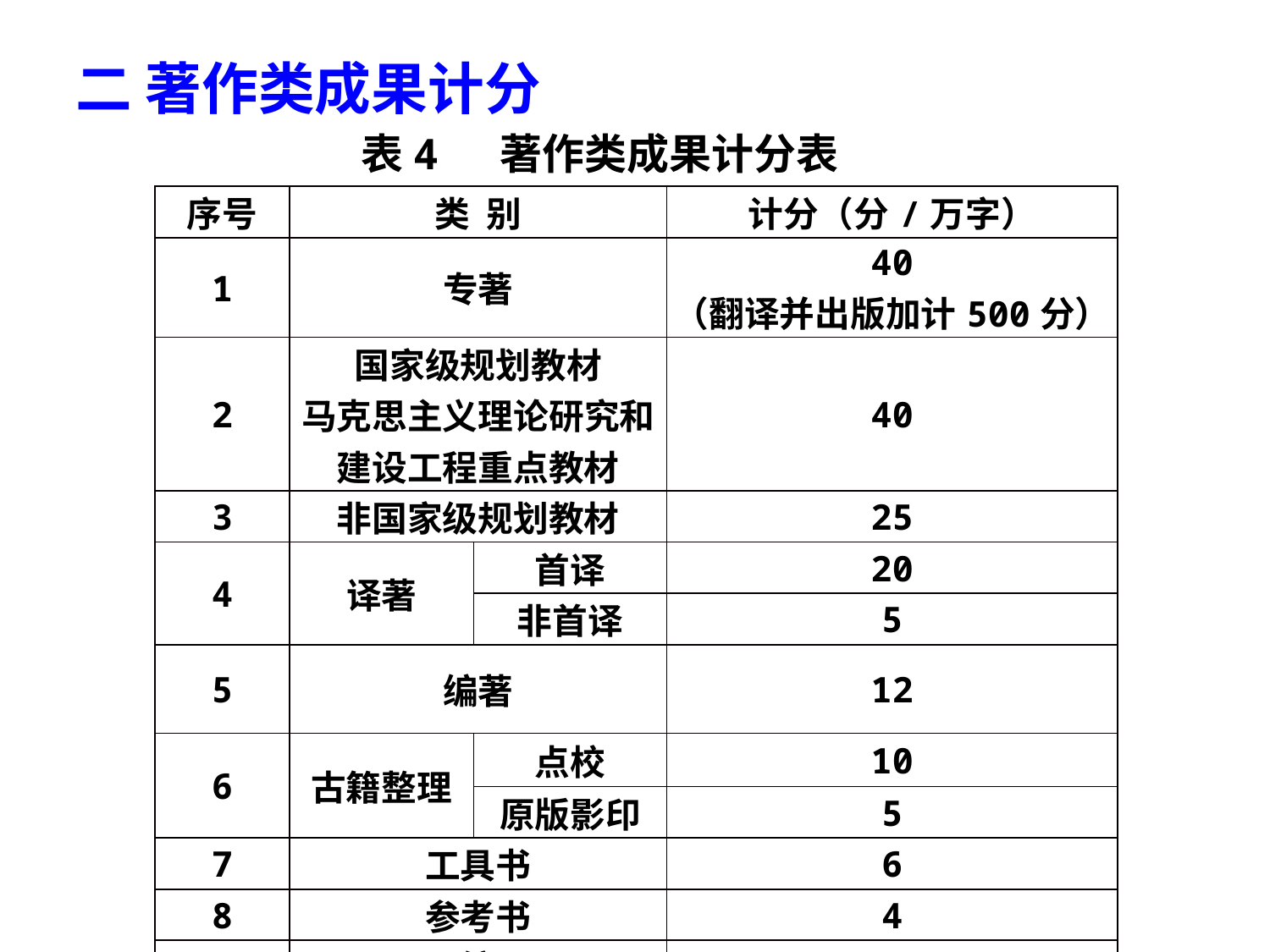

# 二 著作类成果计分
表4  著作类成果计分表
| 序号 | 类 别 |  | 计分（分/万字） |
| --- | --- | --- | --- |
| 1 | 专著 |  | 40 （翻译并出版加计500分） |
| 2 | 国家级规划教材 马克思主义理论研究和建设工程重点教材 |  | 40 |
| 3 | 非国家级规划教材 |  | 25 |
| 4 | 译著 | 首译 | 20 |
|  |  | 非首译 | 5 |
| 5 | 编著 |  | 12 |
| 6 | 古籍整理 | 点校 | 10 |
|  |  | 原版影印 | 5 |
| 7 | 工具书 |  | 6 |
| 8 | 参考书 |  | 4 |
| 9 | 编 |  | 3 |